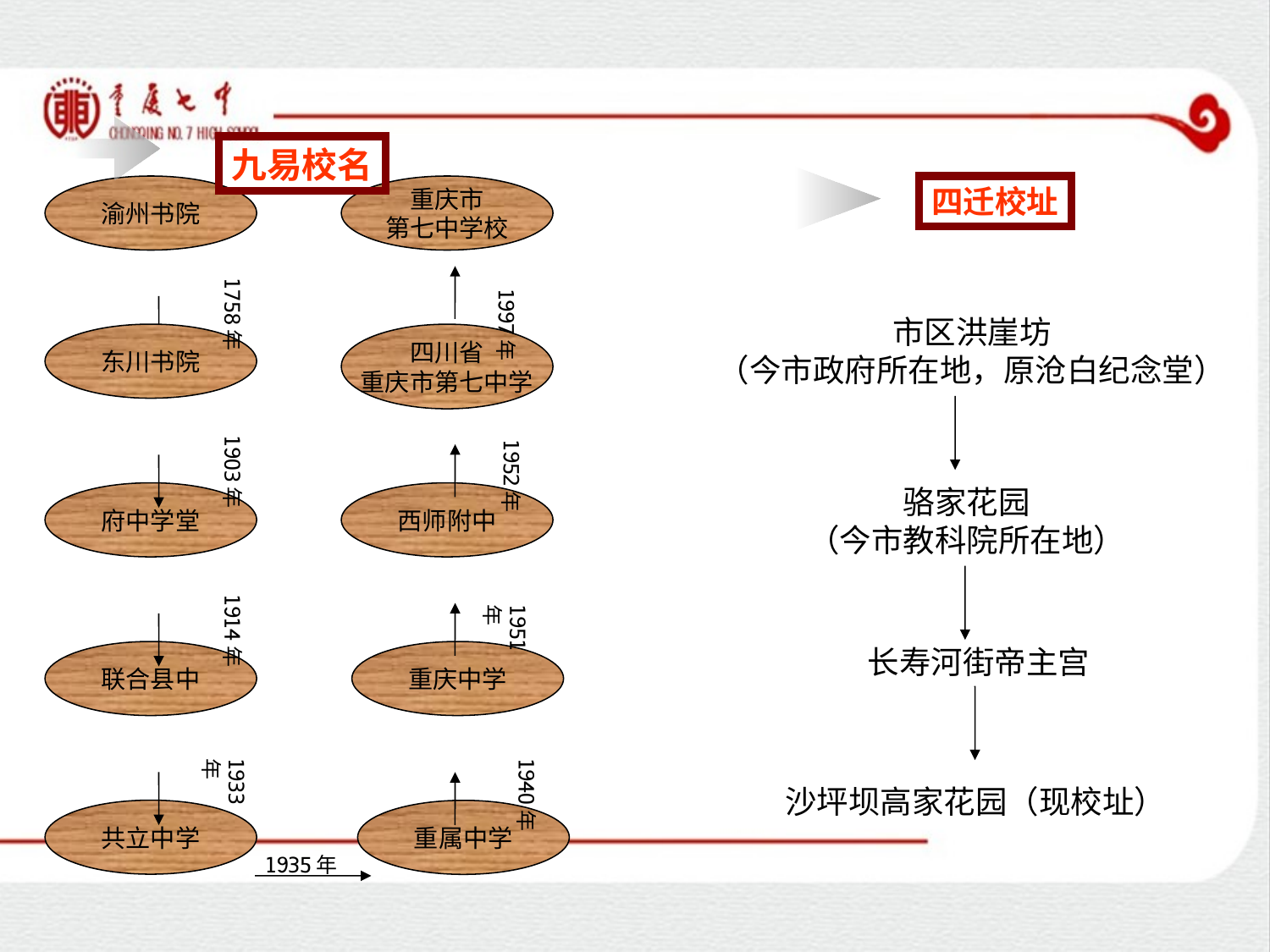

九易校名

渝州书院
重庆市
第七中学校
东川书院
四川省
重庆市第七中学
府中学堂
西师附中
联合县中
重庆中学
共立中学
重属中学
四迁校址
1758年

1997年

市区洪崖坊
（今市政府所在地，原沧白纪念堂）

1903年
1952年

骆家花园
（今市教科院所在地）

1914年
1951年

长寿河街帝主宫

1933年
1940年

沙坪坝高家花园（现校址）
1935年